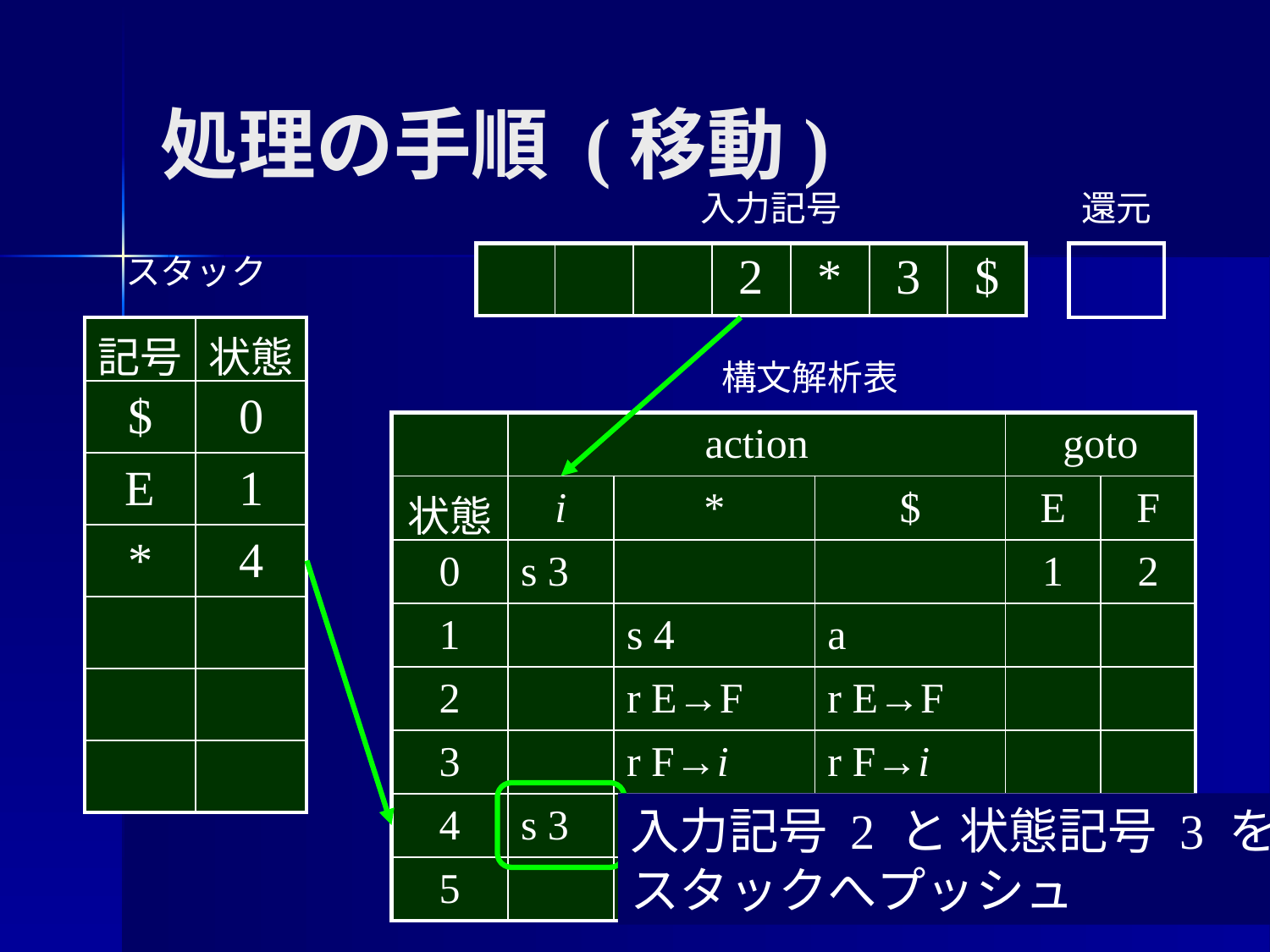

# 処理の手順 (移動)
入力記号
還元
スタック
|  |  |  | 2 | \* | 3 | $ |
| --- | --- | --- | --- | --- | --- | --- |
|  |
| --- |
| 記号 | 状態 |
| --- | --- |
| $ | 0 |
| E | 1 |
| \* | 4 |
|  |  |
|  |  |
|  |  |

構文解析表
|  | action |  |  | goto |  |
| --- | --- | --- | --- | --- | --- |
| 状態 | i | \* | $ | E | F |
| 0 | s 3 |  |  | 1 | 2 |
| 1 |  | s 4 | a |  |  |
| 2 |  | r E→F | r E→F |  |  |
| 3 |  | r F→i | r F→i |  |  |
| 4 | s 3 |  |  |  | 5 |
| 5 |  | r E→E\*F | r E→E\*F |  |  |

入力記号 2 と 状態記号 3 を
スタックへプッシュ